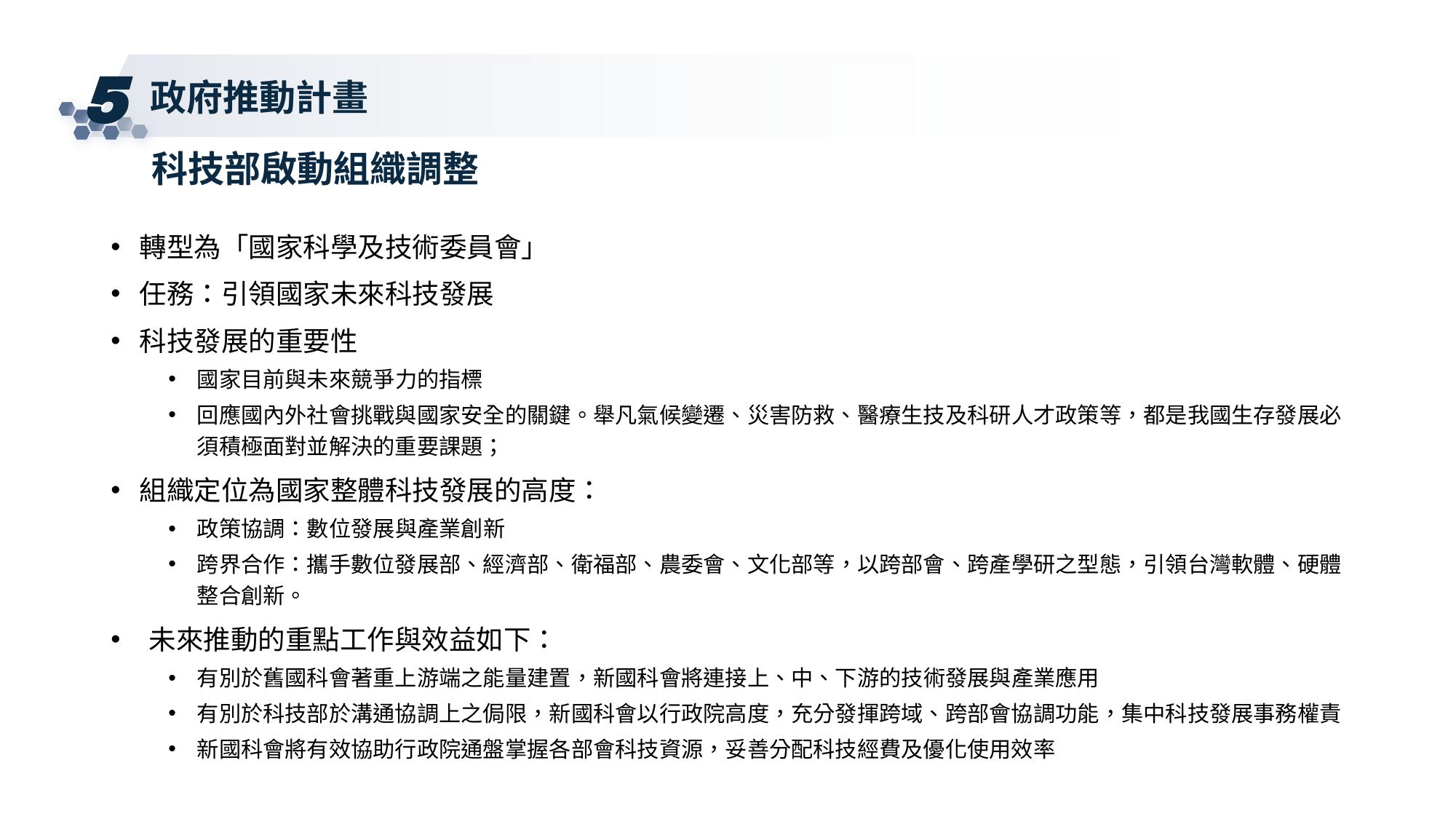

5

政府推動計畫
科技部啟動組織調整
轉型為「國家科學及技術委員會」
任務：引領國家未來科技發展
科技發展的重要性
國家目前與未來競爭力的指標
回應國內外社會挑戰與國家安全的關鍵。舉凡氣候變遷、災害防救、醫療生技及科研人才政策等，都是我國生存發展必須積極面對並解決的重要課題；
組織定位為國家整體科技發展的高度：
政策協調：數位發展與產業創新
跨界合作：攜手數位發展部、經濟部、衛福部、農委會、文化部等，以跨部會、跨產學研之型態，引領台灣軟體、硬體整合創新。
 未來推動的重點工作與效益如下：
有別於舊國科會著重上游端之能量建置，新國科會將連接上、中、下游的技術發展與產業應用
有別於科技部於溝通協調上之侷限，新國科會以行政院高度，充分發揮跨域、跨部會協調功能，集中科技發展事務權責
新國科會將有效協助行政院通盤掌握各部會科技資源，妥善分配科技經費及優化使用效率